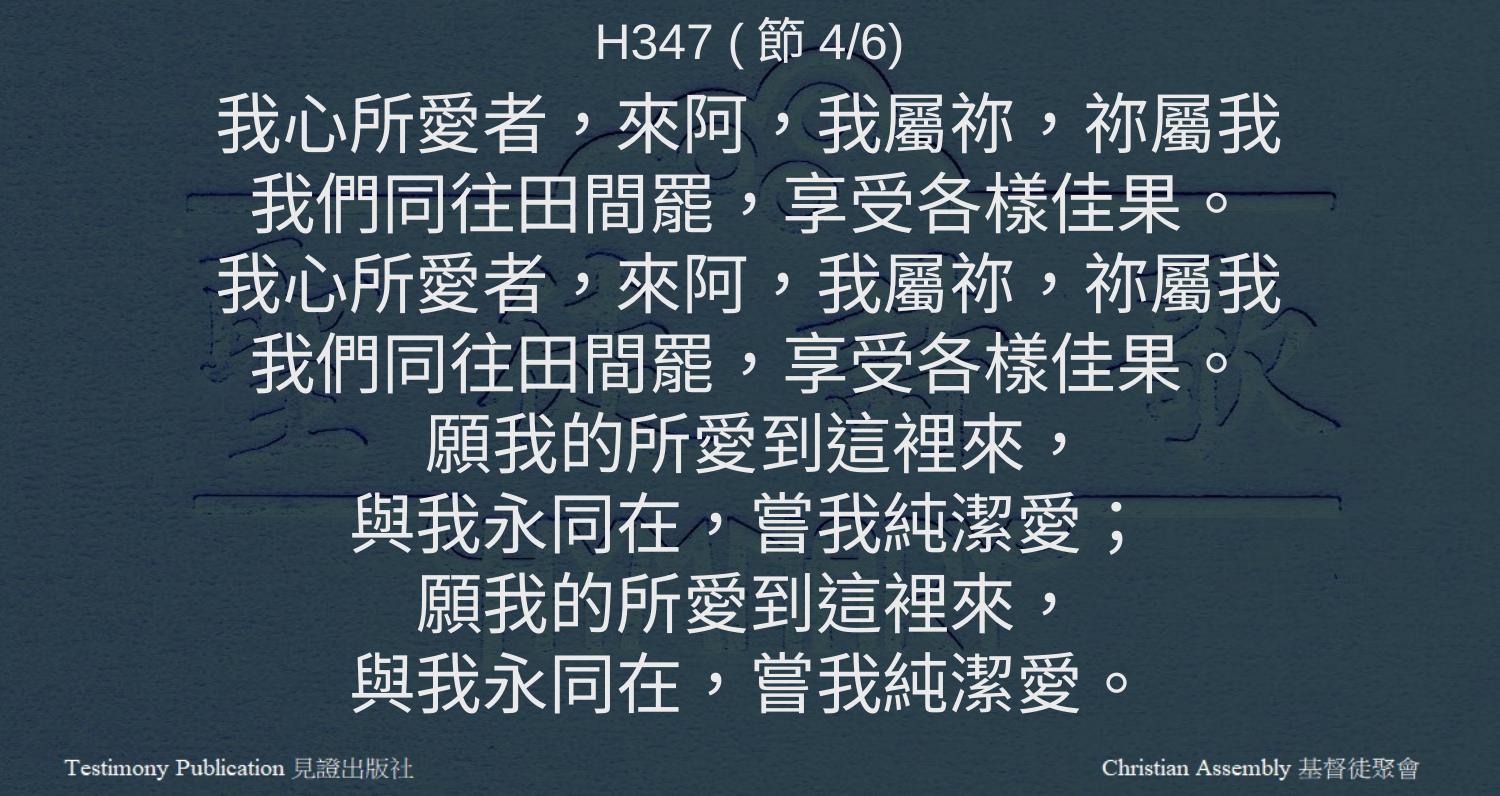

H347 (節4/6)
我心所愛者，來阿，我屬祢，祢屬我
我們同往田間罷，享受各樣佳果。
我心所愛者，來阿，我屬祢，祢屬我
我們同往田間罷，享受各樣佳果。
 願我的所愛到這裡來，
與我永同在，嘗我純潔愛；
願我的所愛到這裡來，
與我永同在，嘗我純潔愛。